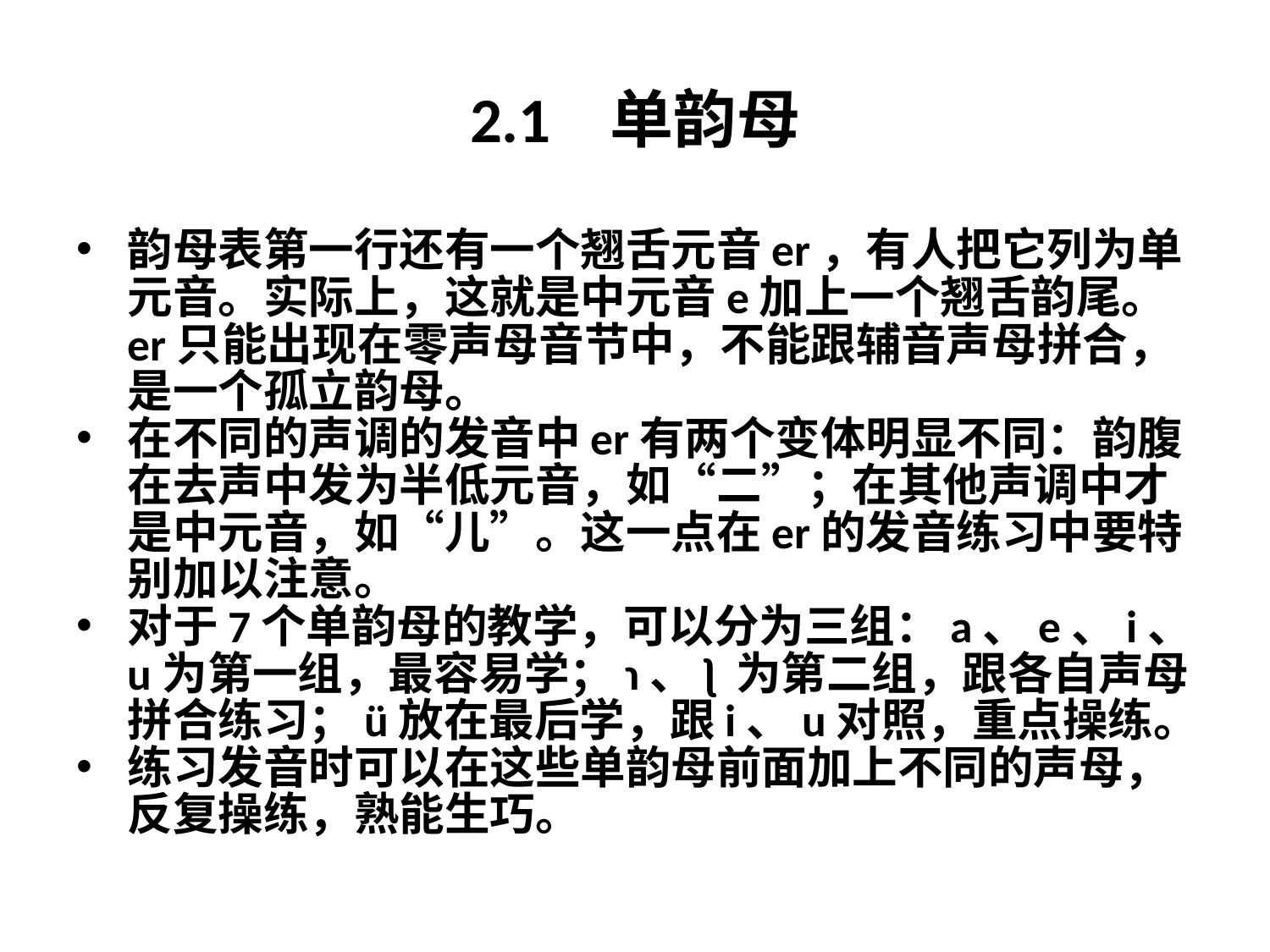

# 2.1   单韵母
韵母表第一行还有一个翘舌元音er，有人把它列为单元音。实际上，这就是中元音e加上一个翘舌韵尾。er只能出现在零声母音节中，不能跟辅音声母拼合，是一个孤立韵母。
在不同的声调的发音中er有两个变体明显不同：韵腹在去声中发为半低元音，如“二”；在其他声调中才是中元音，如“儿”。这一点在er的发音练习中要特别加以注意。
对于7个单韵母的教学，可以分为三组：a、e、i、u为第一组，最容易学；ɿ、ʅ 为第二组，跟各自声母拼合练习；ü放在最后学，跟i、u对照，重点操练。
练习发音时可以在这些单韵母前面加上不同的声母，反复操练，熟能生巧。